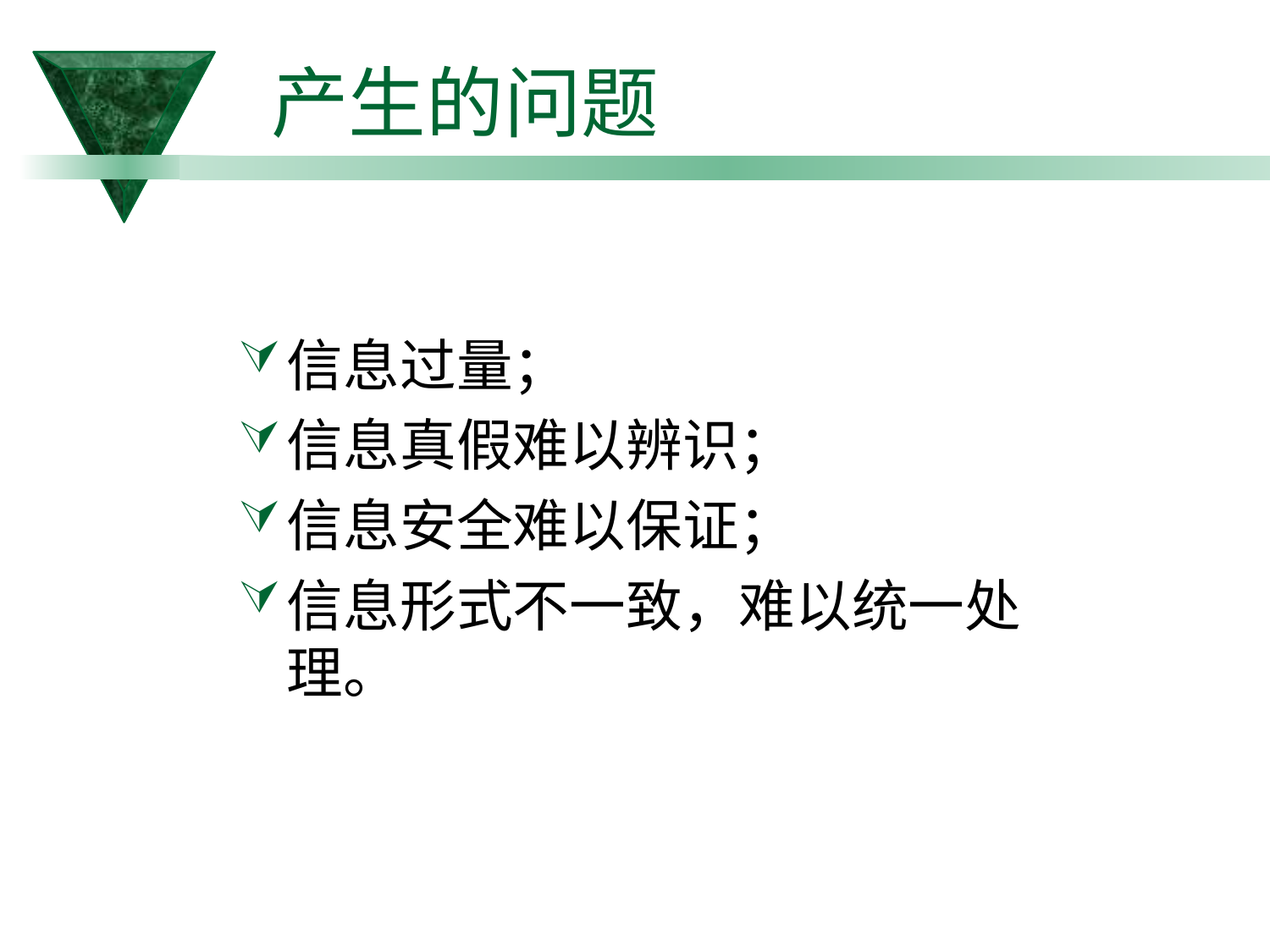

# 产生的问题

信息过量；
信息真假难以辨识；
信息安全难以保证；
信息形式不一致，难以统一处理。